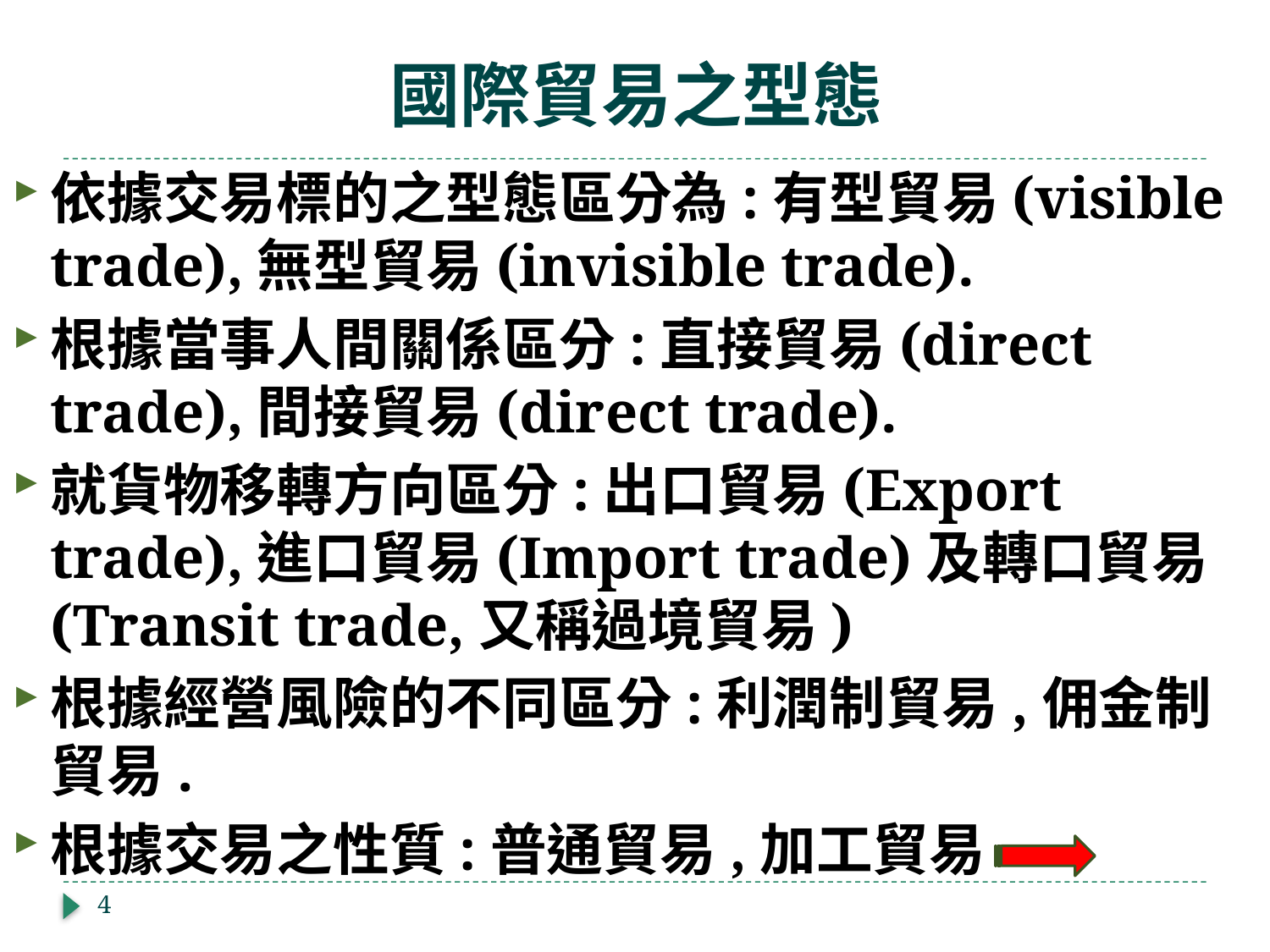

# 國際貿易之型態
依據交易標的之型態區分為:有型貿易(visible trade),無型貿易(invisible trade).
根據當事人間關係區分:直接貿易(direct trade),間接貿易(direct trade).
就貨物移轉方向區分:出口貿易(Export trade),進口貿易(Import trade)及轉口貿易(Transit trade,又稱過境貿易)
根據經營風險的不同區分:利潤制貿易,佣金制貿易.
根據交易之性質:普通貿易,加工貿易

4